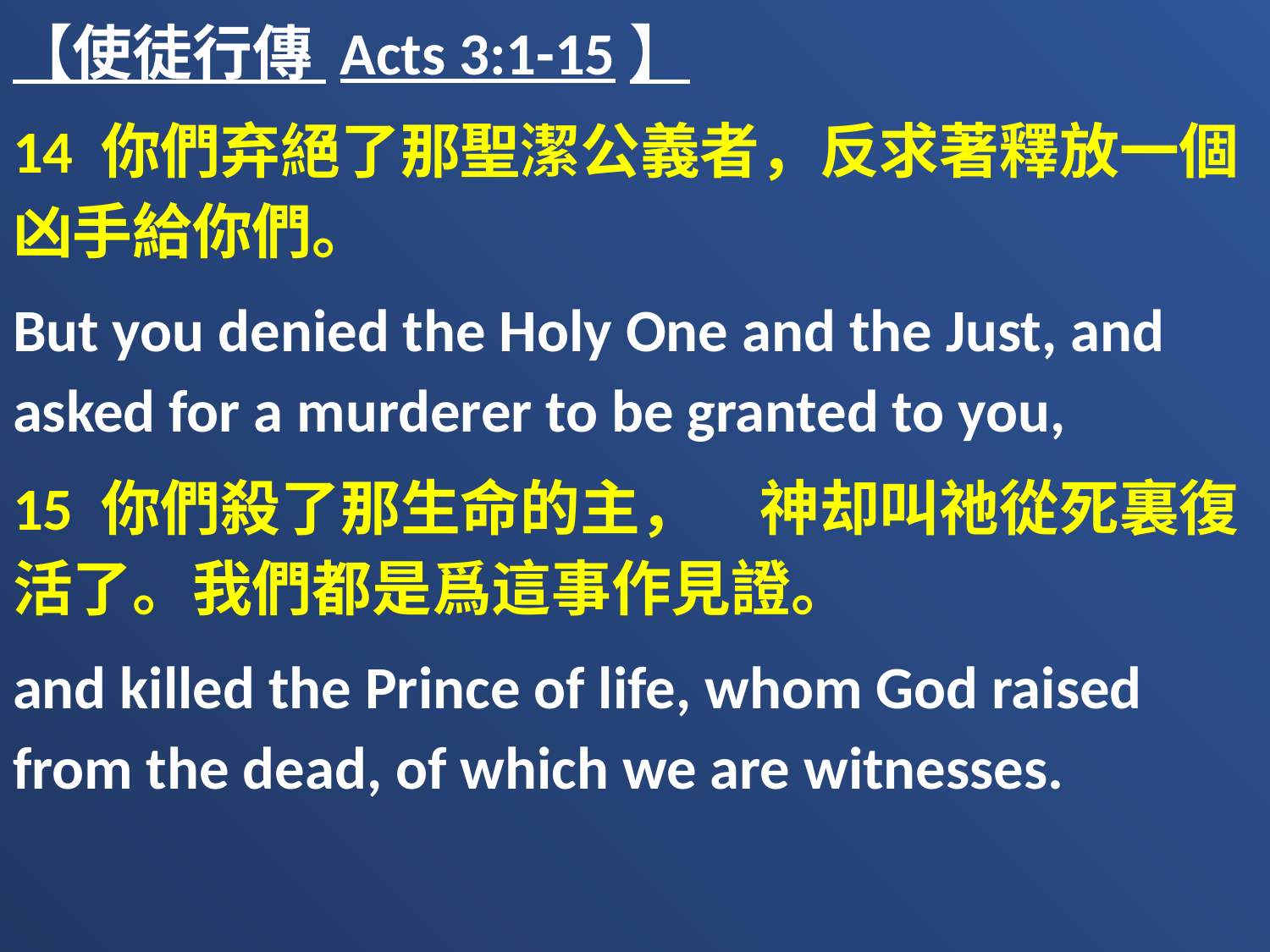

【使徒行傳 Acts 3:1-15】
14 你們弃絕了那聖潔公義者，反求著釋放一個凶手給你們。
But you denied the Holy One and the Just, and asked for a murderer to be granted to you,
15 你們殺了那生命的主，　神却叫祂從死裏復活了。我們都是爲這事作見證。
and killed the Prince of life, whom God raised from the dead, of which we are witnesses.